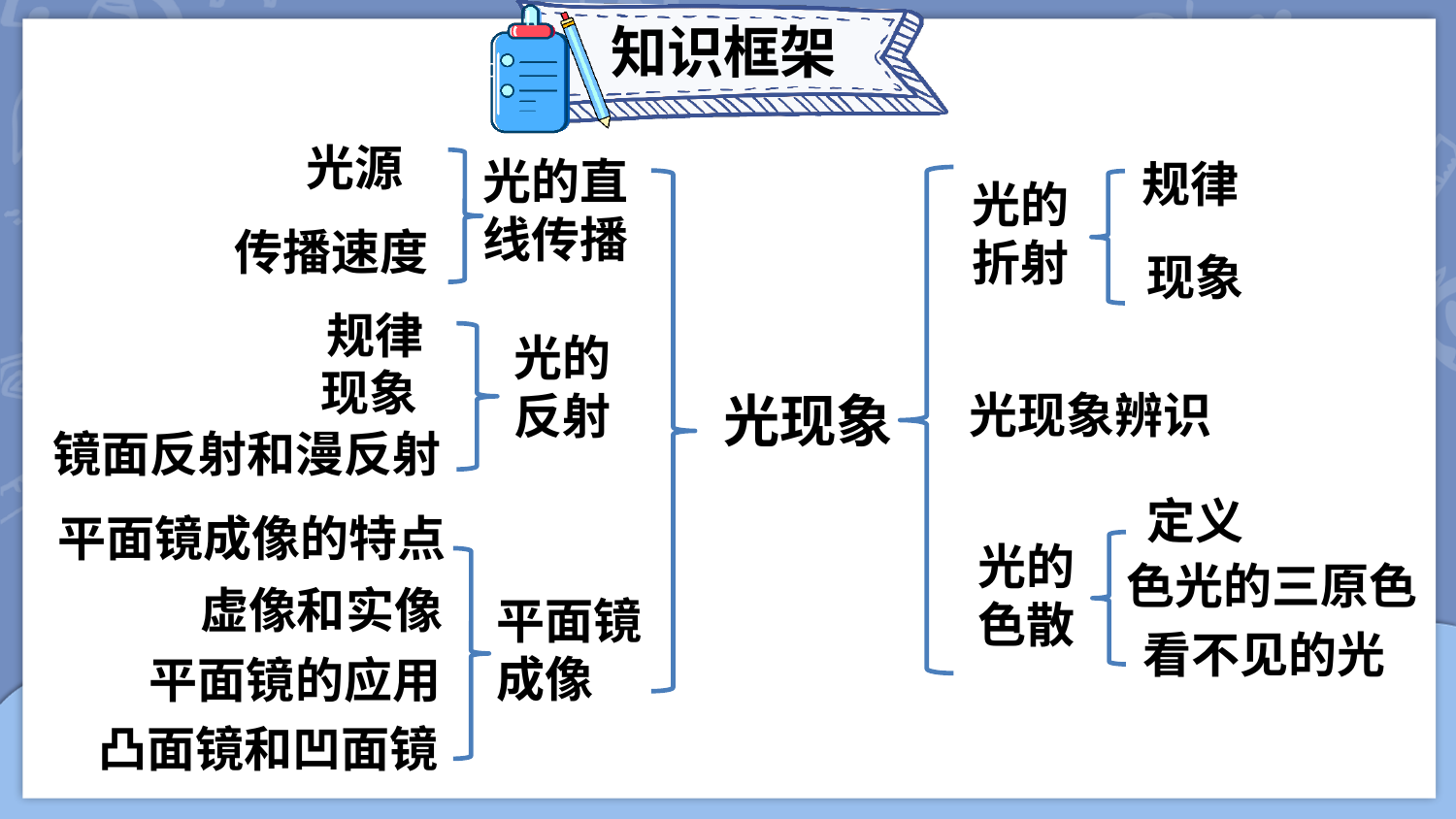

知识框架
光源
光的直线传播
规律

光的折射

传播速度
现象
规律
光的反射

现象
光现象辨识
光现象
镜面反射和漫反射
定义
平面镜成像的特点
光的色散

色光的三原色

虚像和实像
平面镜成像
看不见的光
平面镜的应用
凸面镜和凹面镜